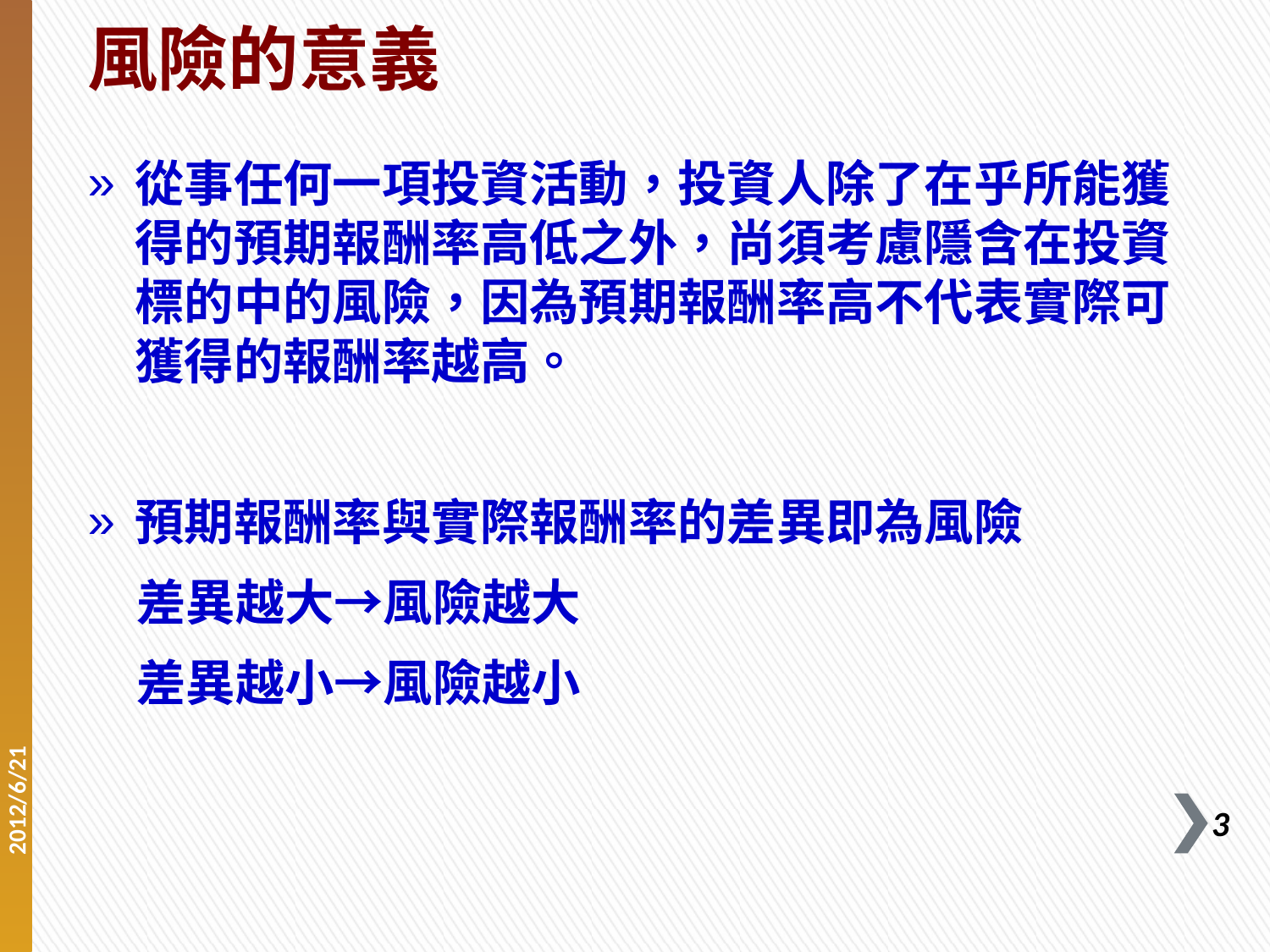

# 風險的意義
從事任何一項投資活動，投資人除了在乎所能獲得的預期報酬率高低之外，尚須考慮隱含在投資標的中的風險，因為預期報酬率高不代表實際可獲得的報酬率越高。

預期報酬率與實際報酬率的差異即為風險
　差異越大→風險越大
　差異越小→風險越小

2012/6/21
3